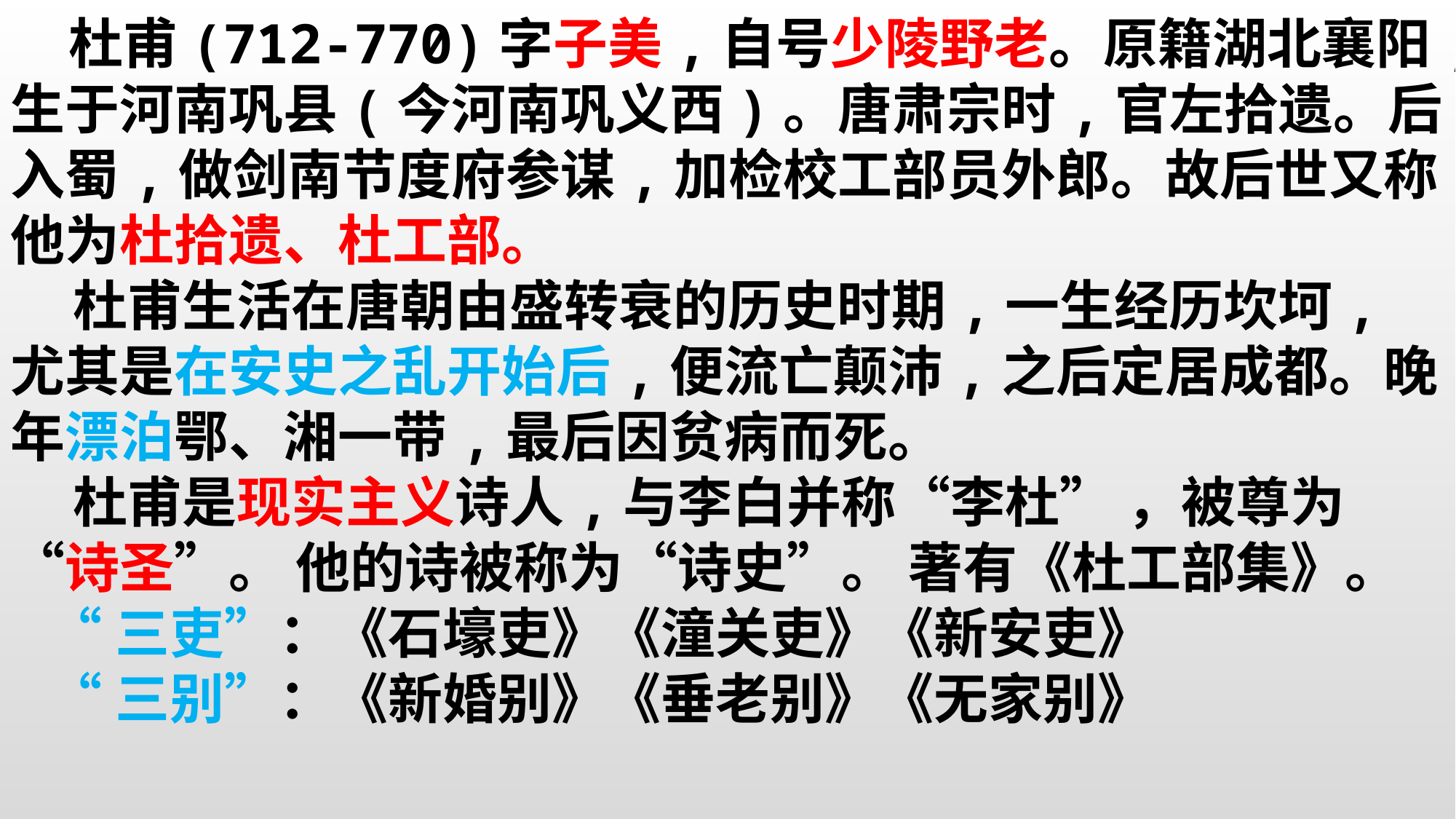

杜甫(712-770)字子美,自号少陵野老。原籍湖北襄阳,生于河南巩县(今河南巩义西)。唐肃宗时,官左拾遗。后入蜀,做剑南节度府参谋,加检校工部员外郎。故后世又称他为杜拾遗、杜工部。
    杜甫生活在唐朝由盛转衰的历史时期,一生经历坎坷,尤其是在安史之乱开始后,便流亡颠沛,之后定居成都。晚年漂泊鄂、湘一带,最后因贫病而死。
    杜甫是现实主义诗人,与李白并称“李杜” ，被尊为“诗圣”。 他的诗被称为“诗史”。 著有《杜工部集》。
   “三吏”：《石壕吏》《潼关吏》《新安吏》
   “三别”：《新婚别》《垂老别》《无家别》